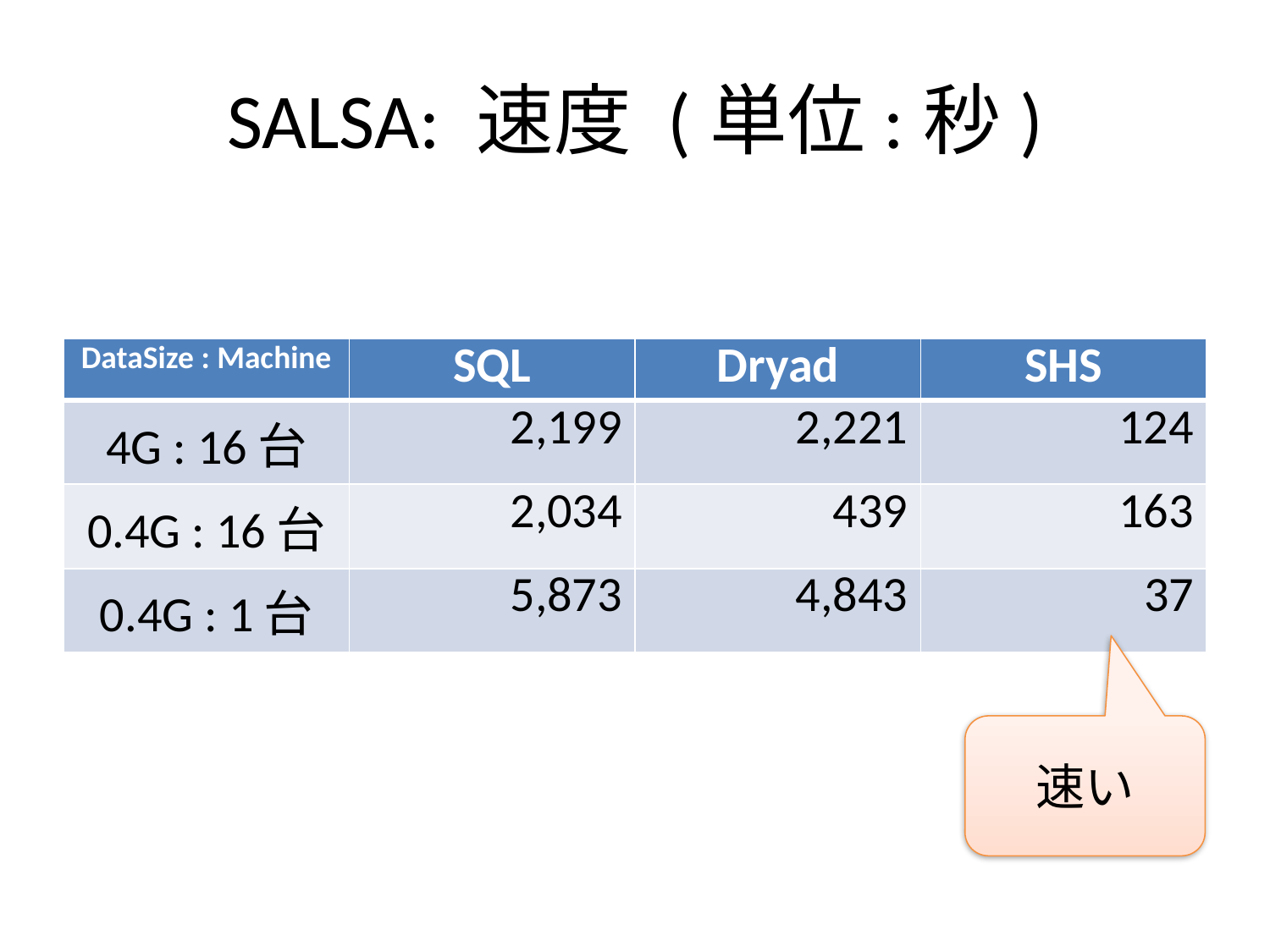

# SALSA: 速度 (単位:秒)
| DataSize : Machine | SQL | Dryad | SHS |
| --- | --- | --- | --- |
| 4G : 16台 | 2,199 | 2,221 | 124 |
| 0.4G : 16台 | 2,034 | 439 | 163 |
| 0.4G : 1台 | 5,873 | 4,843 | 37 |
速い